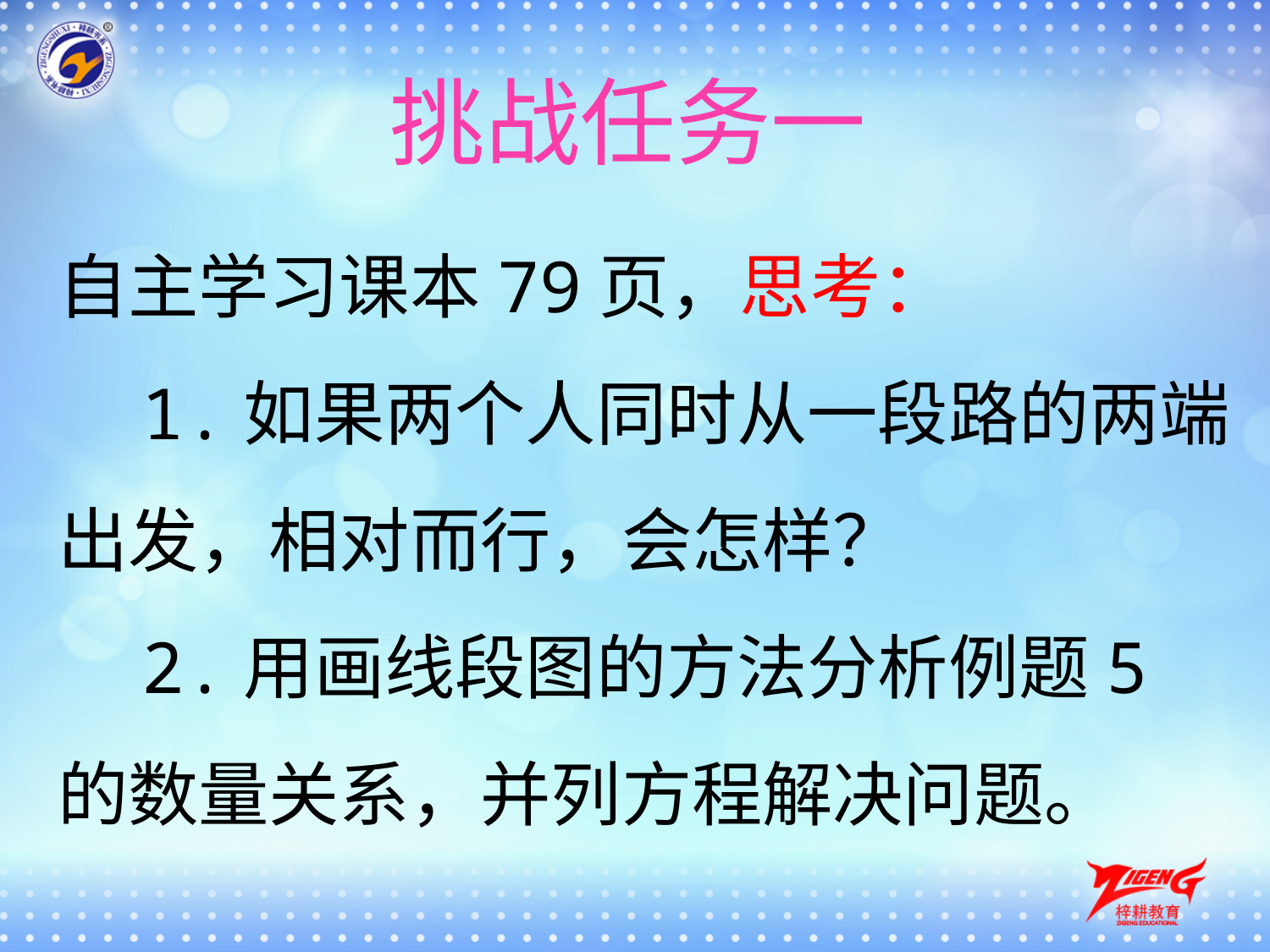

挑战任务一
自主学习课本79页，思考：
  1.如果两个人同时从一段路的两端出发，相对而行，会怎样？
  2.用画线段图的方法分析例题5的数量关系，并列方程解决问题。